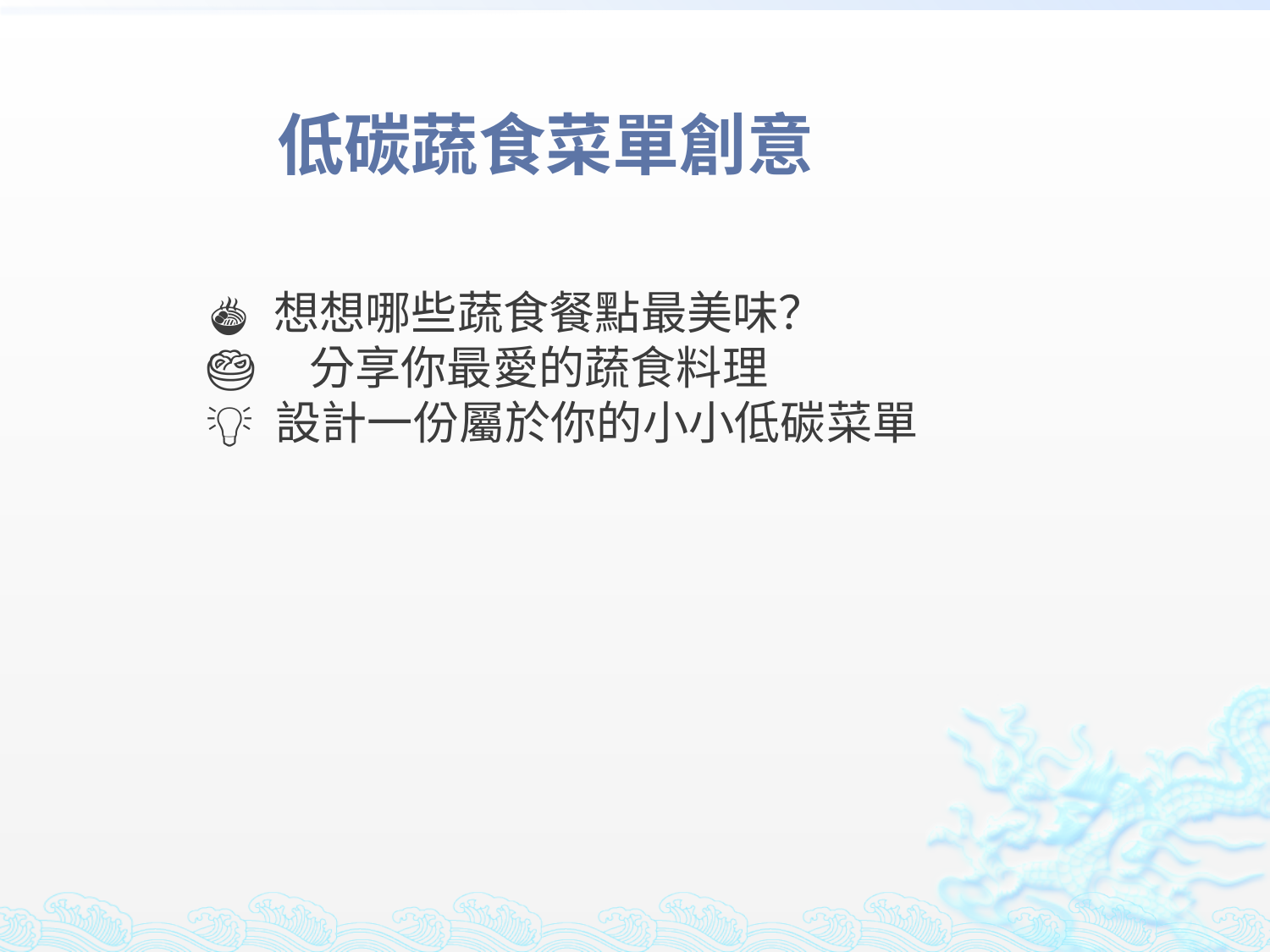

低碳蔬食菜單創意

🍜 想想哪些蔬食餐點最美味？
🥗    分享你最愛的蔬食料理
💡 設計一份屬於你的小小低碳菜單